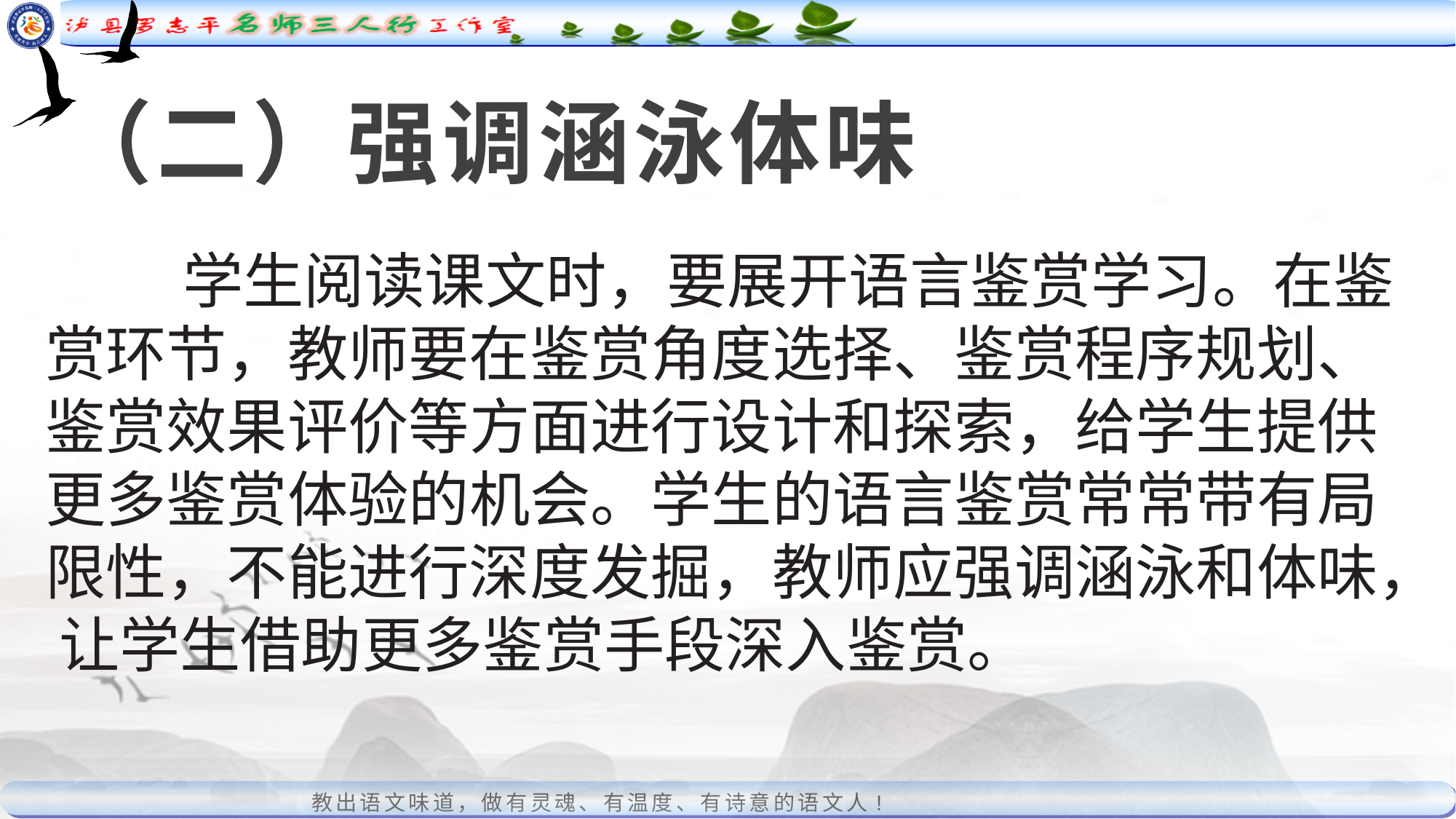

（二）强调涵泳体味
       学生阅读课文时，要展开语言鉴赏学习。在鉴赏环节，教师要在鉴赏角度选择、鉴赏程序规划、鉴赏效果评价等方面进行设计和探索，给学生提供更多鉴赏体验的机会。学生的语言鉴赏常常带有局限性，不能进行深度发掘，教师应强调涵泳和体味， 让学生借助更多鉴赏手段深入鉴赏。